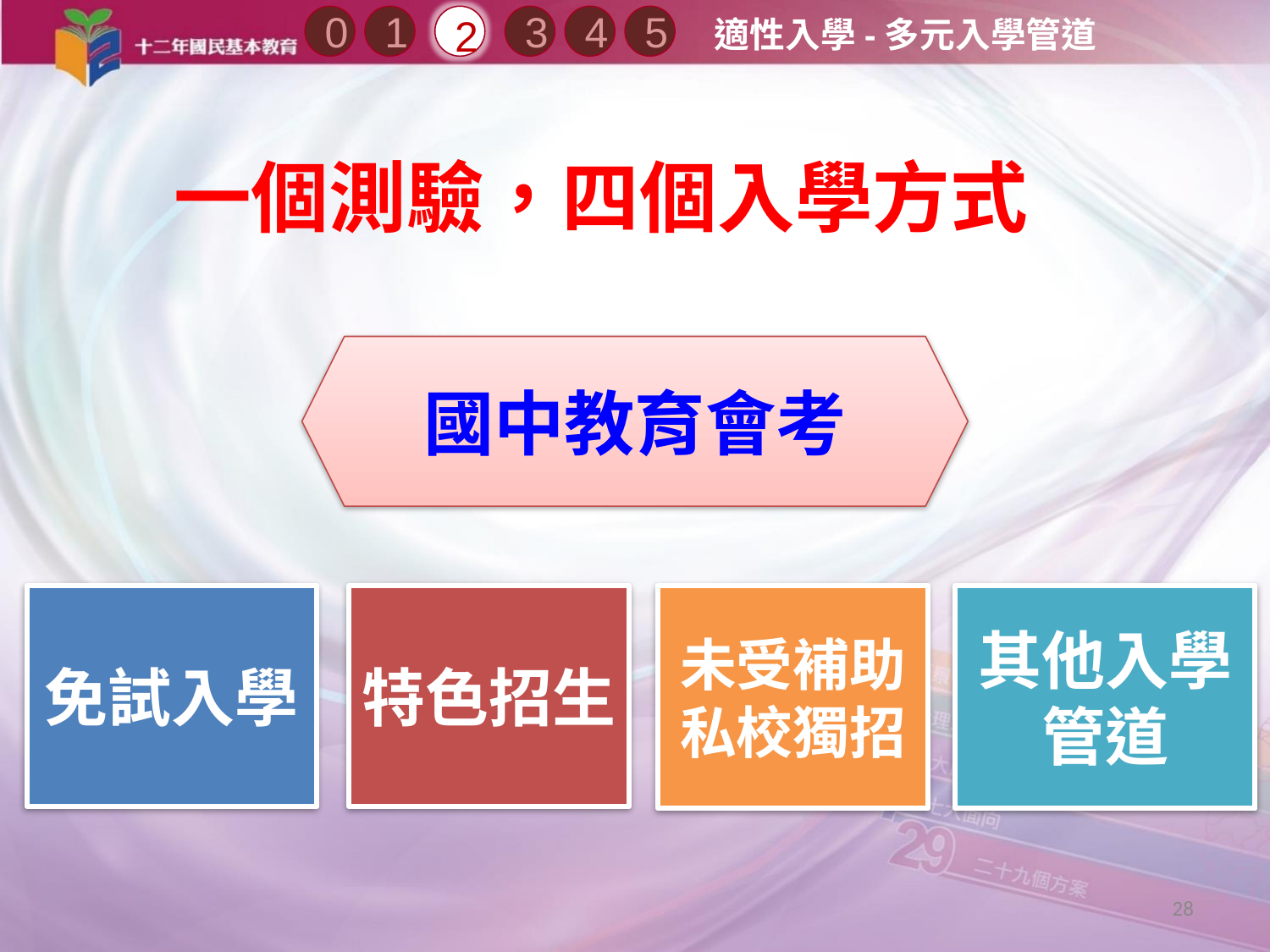

0
2
3
1
4
5
適性入學-多元入學管道
# 一個測驗，四個入學方式
國中教育會考
免試入學
特色招生
未受補助
私校獨招
其他入學管道
28